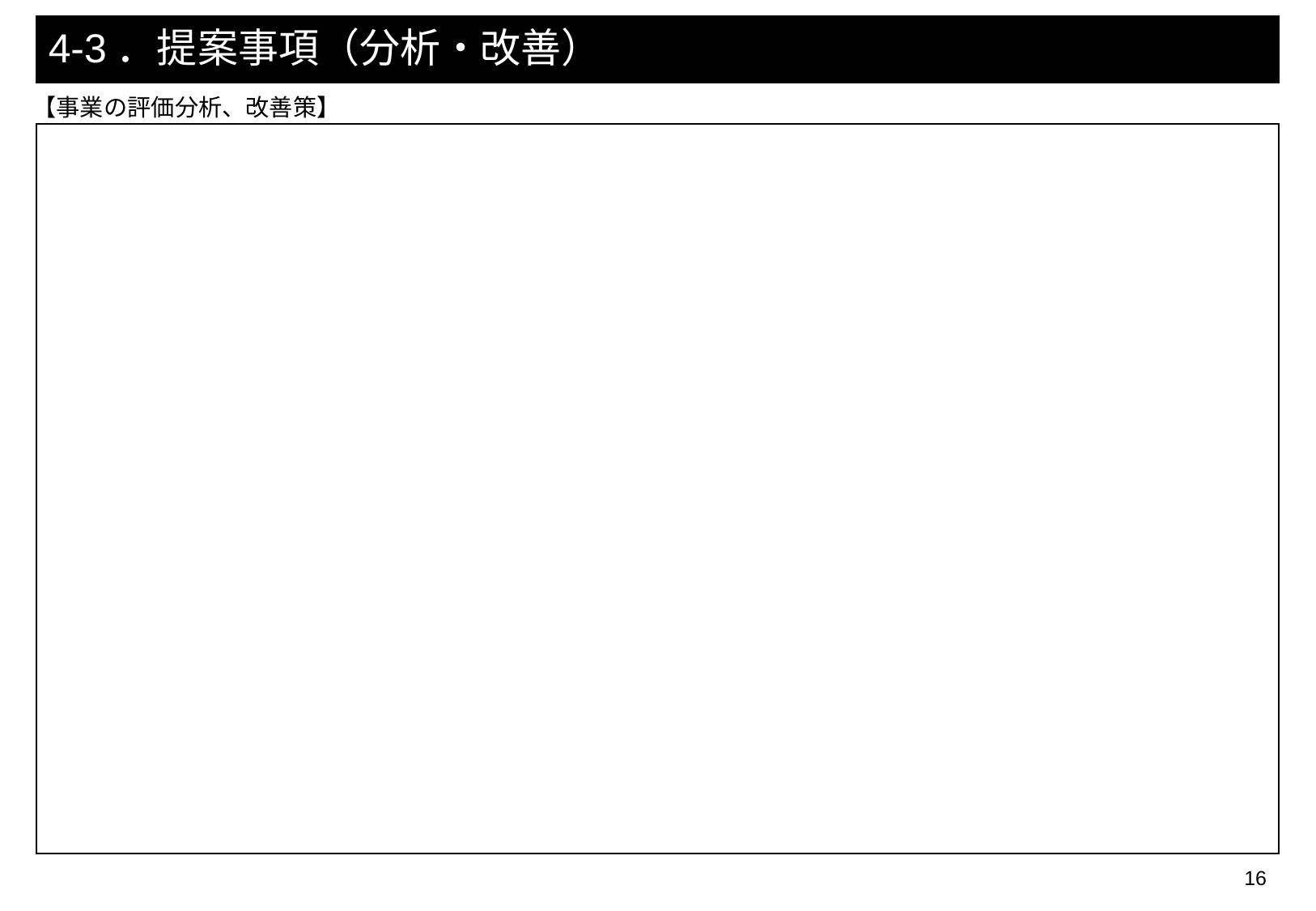

# 4-3．提案事項（分析・改善）
【事業の評価分析、改善策】
|  |
| --- |
16